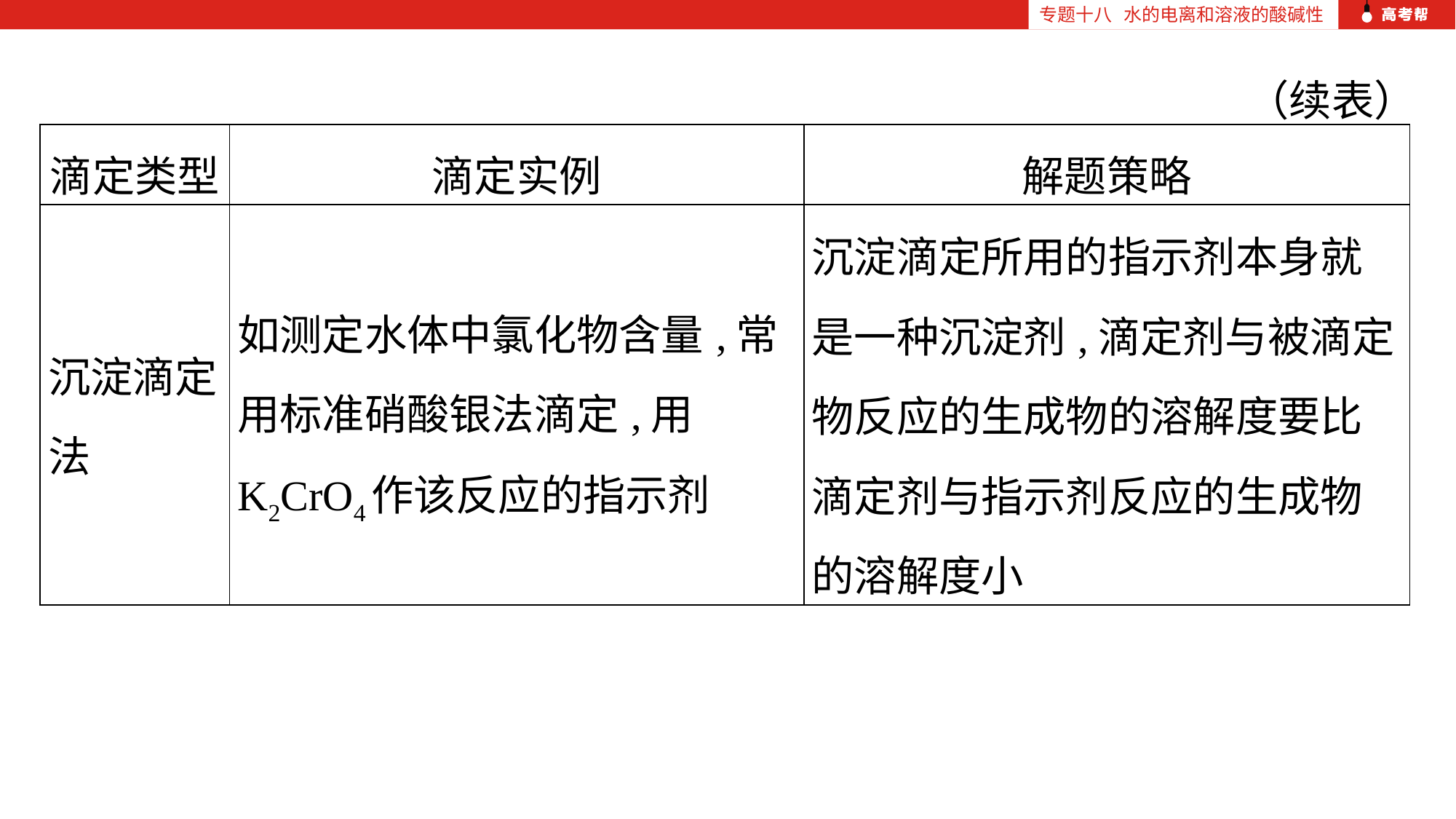

专题十八   水的电离和溶液的酸碱性

（续表）
| 滴定类型 | 滴定实例 | 解题策略 |
| --- | --- | --- |
| 沉淀滴定法 | 如测定水体中氯化物含量,常用标准硝酸银法滴定,用K2CrO4作该反应的指示剂 | 沉淀滴定所用的指示剂本身就是一种沉淀剂,滴定剂与被滴定物反应的生成物的溶解度要比滴定剂与指示剂反应的生成物的溶解度小 |